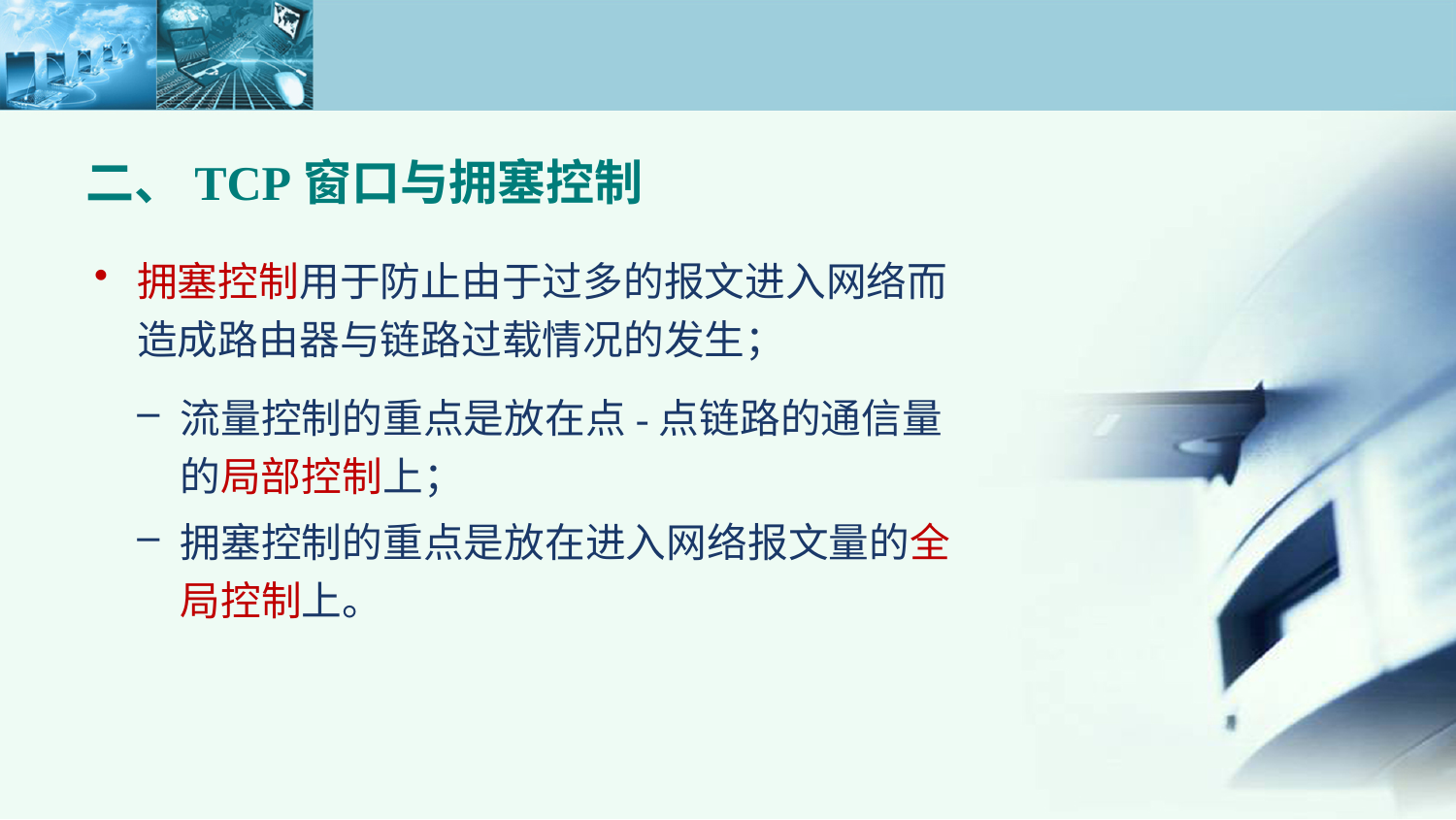

二、TCP窗口与拥塞控制
拥塞控制用于防止由于过多的报文进入网络而造成路由器与链路过载情况的发生；
流量控制的重点是放在点-点链路的通信量的局部控制上；
拥塞控制的重点是放在进入网络报文量的全局控制上。